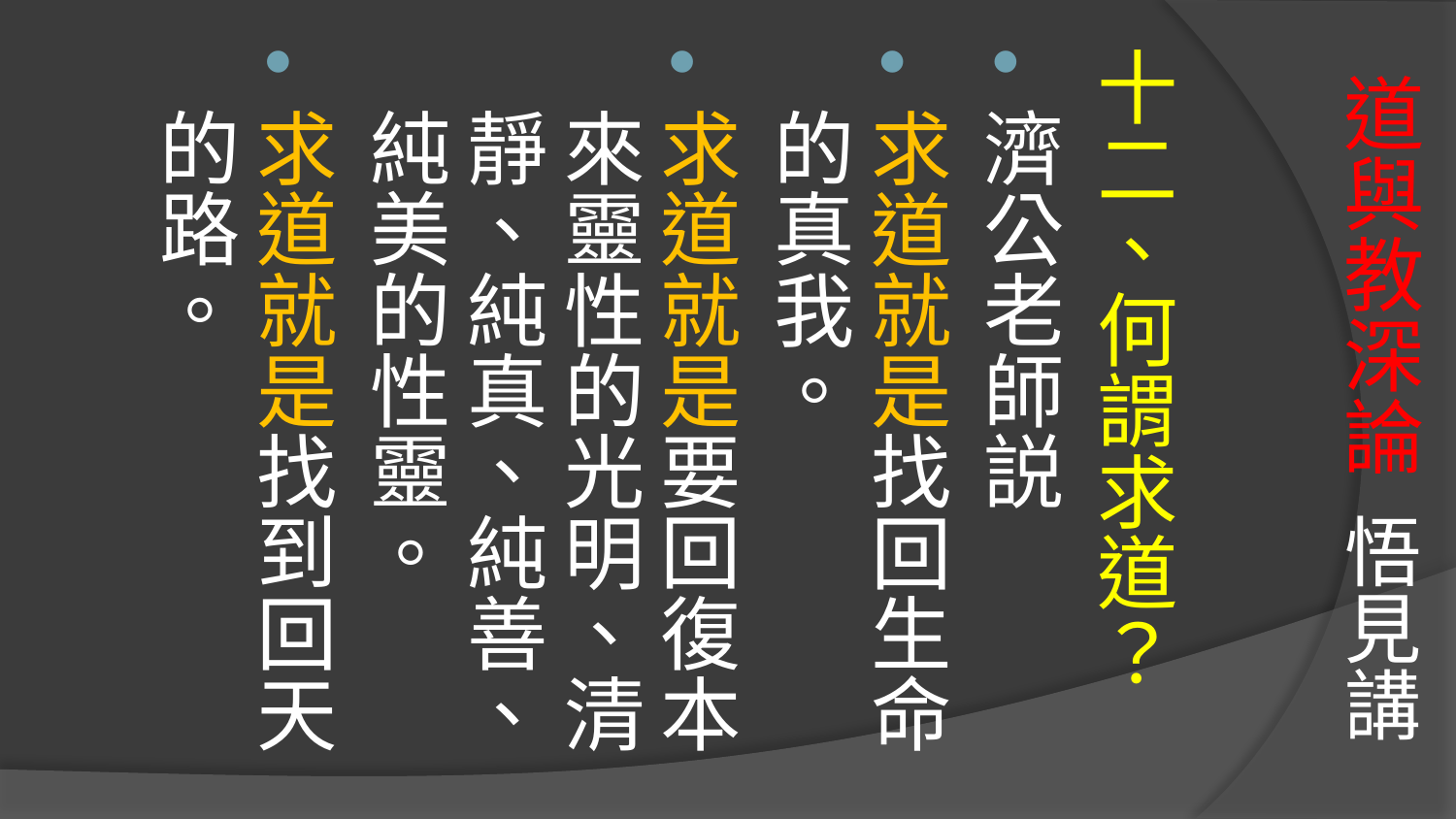

# 道與教深論  悟見講
十二、何謂求道？
濟公老師説
求道就是找回生命的真我。
求道就是要回復本來靈性的光明、清靜、純真、純善、純美的性靈。
求道就是找到回天的路。